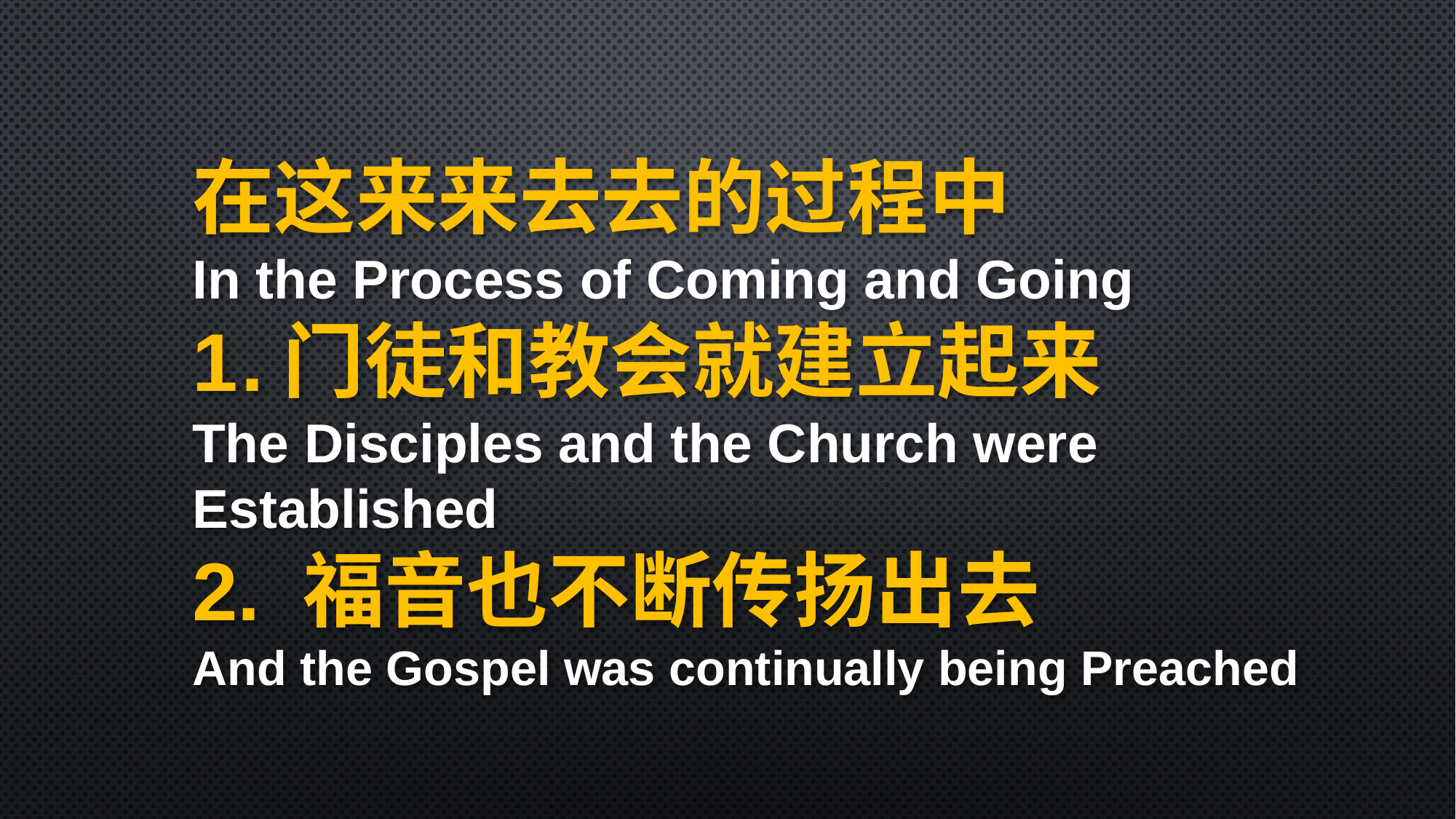

在这来来去去的过程中
In the Process of Coming and Going
门徒和教会就建立起来
The Disciples and the Church were Established
2. 福音也不断传扬出去
And the Gospel was continually being Preached